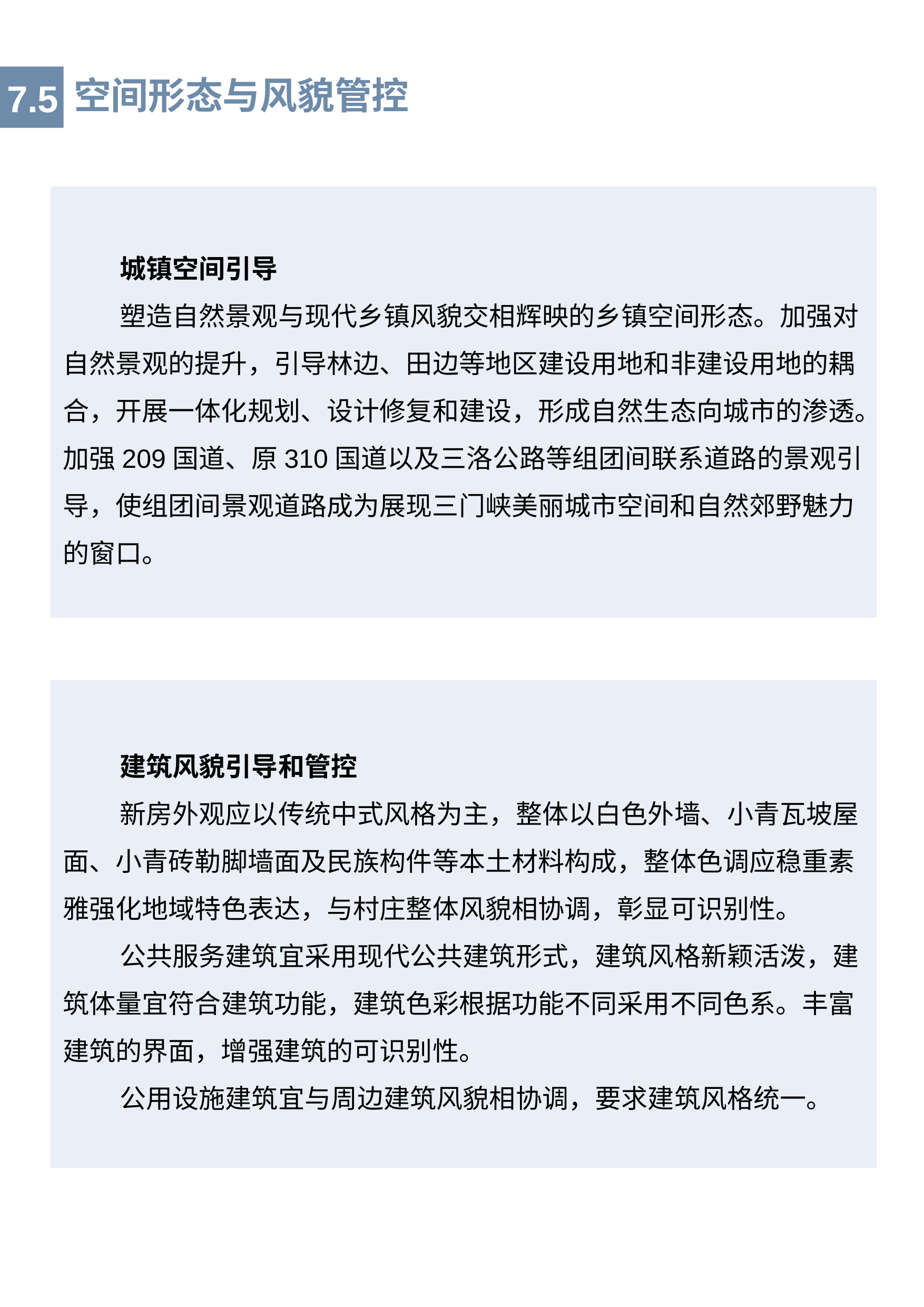

空间形态与风貌管控
7.5
  城镇空间引导
  塑造自然景观与现代乡镇风貌交相辉映的乡镇空间形态。加强对自然景观的提升，引导林边、田边等地区建设用地和非建设用地的耦合，开展一体化规划、设计修复和建设，形成自然生态向城市的渗透。加强209国道、原310国道以及三洛公路等组团间联系道路的景观引导，使组团间景观道路成为展现三门峡美丽城市空间和自然郊野魅力的窗口。
  建筑风貌引导和管控
  新房外观应以传统中式风格为主，整体以白色外墙、小青瓦坡屋面、小青砖勒脚墙面及民族构件等本土材料构成，整体色调应稳重素雅强化地域特色表达，与村庄整体风貌相协调，彰显可识别性。
  公共服务建筑宜采用现代公共建筑形式，建筑风格新颖活泼，建筑体量宜符合建筑功能，建筑色彩根据功能不同采用不同色系。丰富建筑的界面，增强建筑的可识别性。
  公用设施建筑宜与周边建筑风貌相协调，要求建筑风格统一。